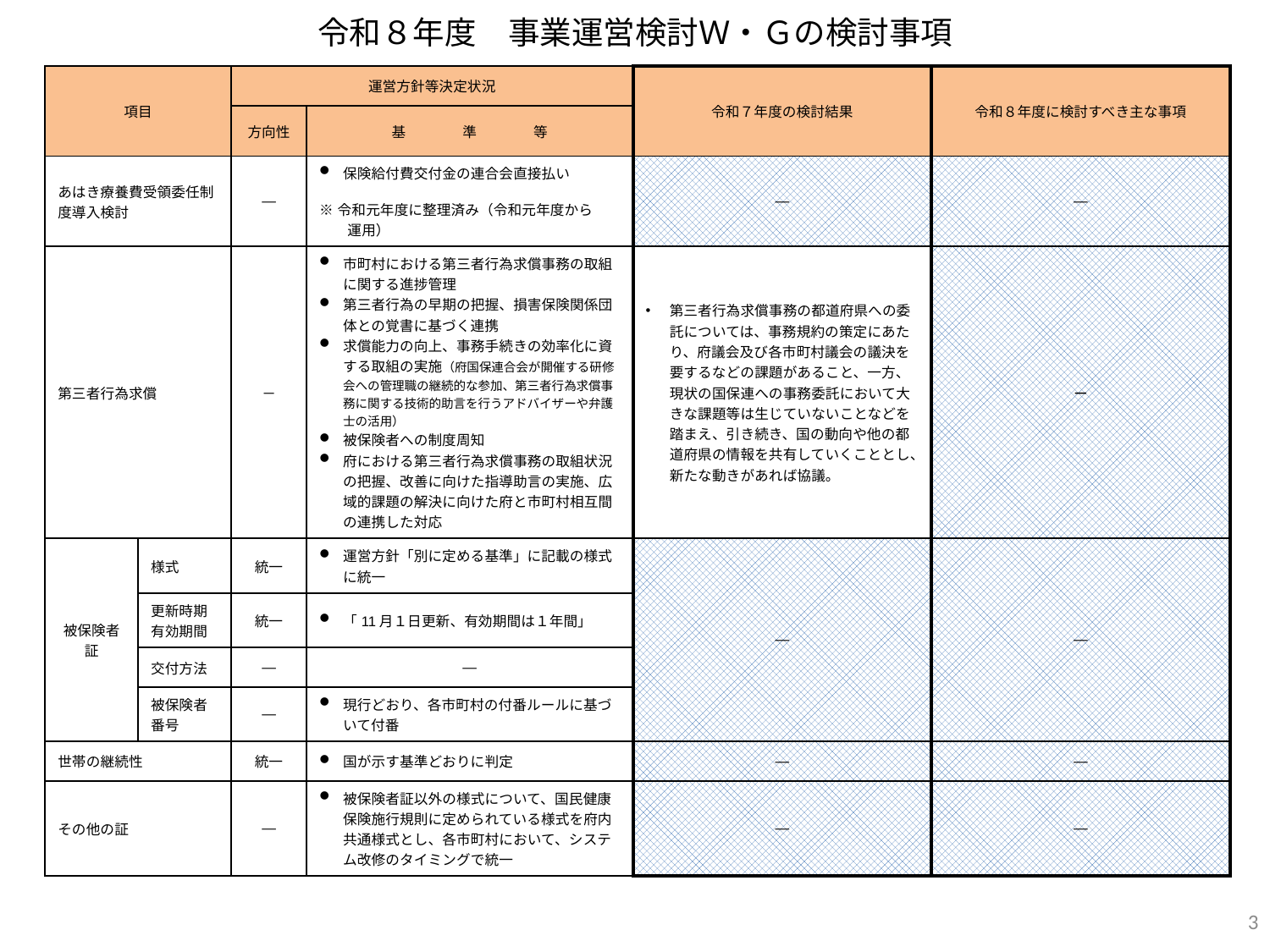

# 令和８年度　事業運営検討Ｗ・Ｇの検討事項
| 項目 |  | 運営方針等決定状況 |  | 令和７年度の検討結果 | 令和８年度に検討すべき主な事項 |
| --- | --- | --- | --- | --- | --- |
|  |  | 方向性 | 基　　　　準　　　　等 |  |  |
| あはき療養費受領委任制度導入検討 |  | ― | 保険給付費交付金の連合会直接払い ※令和元年度に整理済み（令和元年度から 　　運用） | ― | ― |
| 第三者行為求償 |  | － | 市町村における第三者行為求償事務の取組に関する進捗管理 第三者行為の早期の把握、損害保険関係団体との覚書に基づく連携 求償能力の向上、事務手続きの効率化に資する取組の実施（府国保連合会が開催する研修会への管理職の継続的な参加、第三者行為求償事務に関する技術的助言を行うアドバイザーや弁護士の活用） 被保険者への制度周知 府における第三者行為求償事務の取組状況の把握、改善に向けた指導助言の実施、広域的課題の解決に向けた府と市町村相互間の連携した対応 | 第三者行為求償事務の都道府県への委託については、事務規約の策定にあたり、府議会及び各市町村議会の議決を要するなどの課題があること、一方、現状の国保連への事務委託において大きな課題等は生じていないことなどを踏まえ、引き続き、国の動向や他の都道府県の情報を共有していくこととし、新たな動きがあれば協議。 | ー |
| 被保険者証 | 様式 | 統一 | 運営方針「別に定める基準」に記載の様式に統一 | ― | ― |
|  | 更新時期 有効期間 | 統一 | 「11月１日更新、有効期間は１年間」 | ― |  |
|  | 交付方法 | ― | ― | ― | ― |
|  | 被保険者番号 | ― | 現行どおり、各市町村の付番ルールに基づいて付番 | ― | ― |
| 世帯の継続性 |  | 統一 | 国が示す基準どおりに判定 | ― | ― |
| その他の証 |  | ― | 被保険者証以外の様式について、国民健康保険施行規則に定められている様式を府内共通様式とし、各市町村において、システム改修のタイミングで統一 | ― | ― |
3